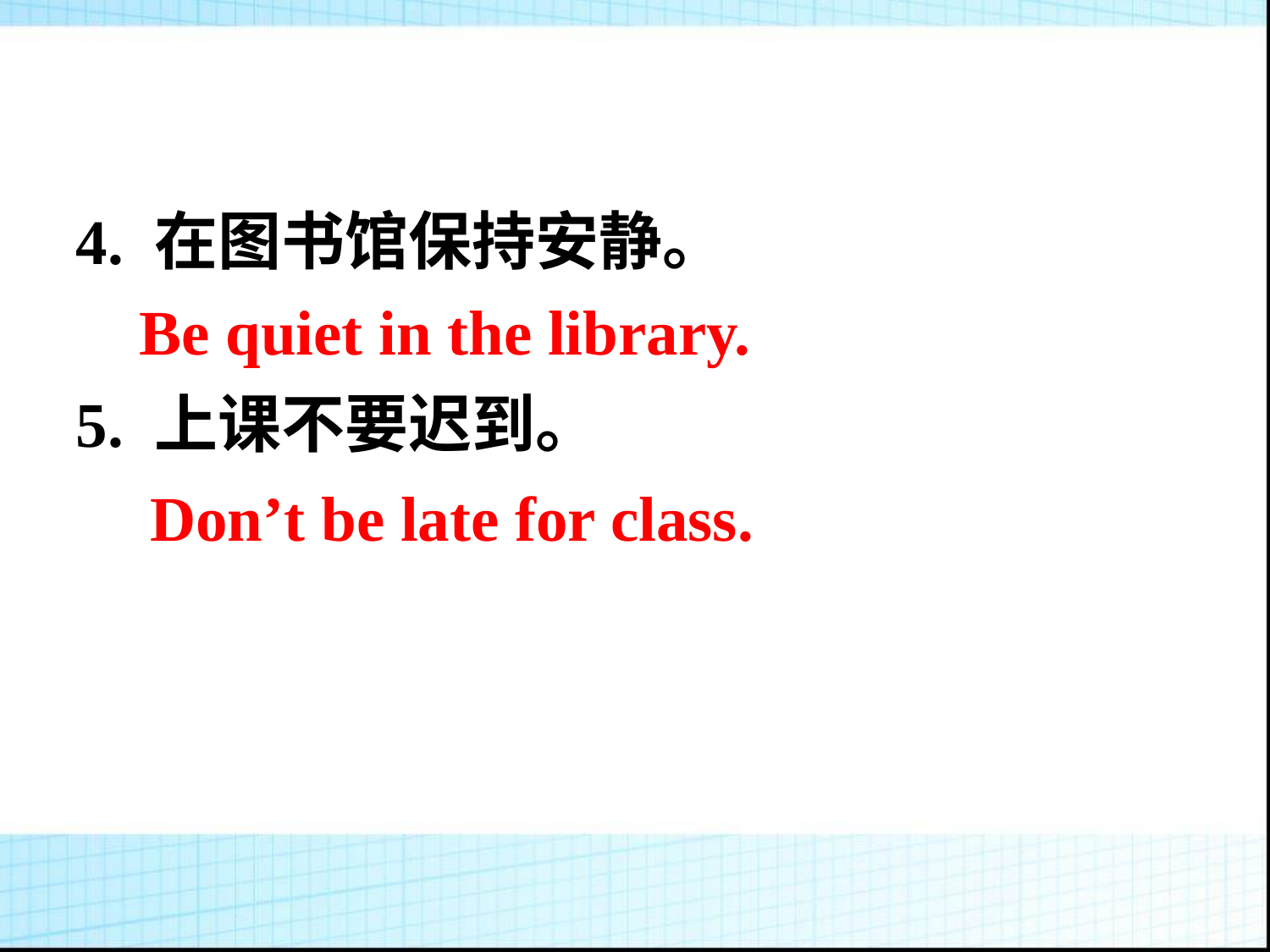

4. 在图书馆保持安静。

5. 上课不要迟到。
Be quiet in the library.
Don’t be late for class.